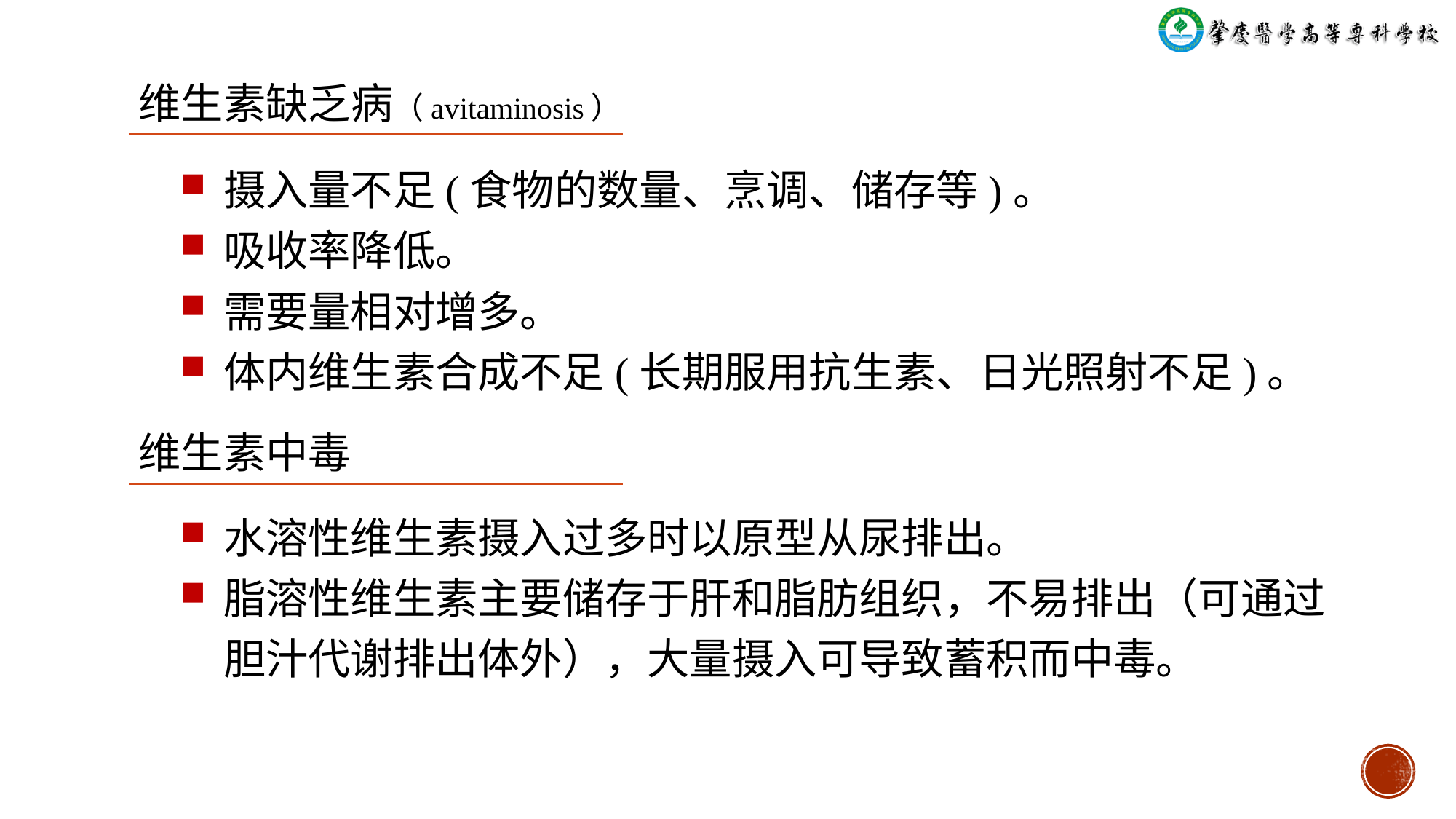

维生素缺乏病（avitaminosis）
摄入量不足(食物的数量、烹调、储存等)。
吸收率降低。
需要量相对增多。
体内维生素合成不足(长期服用抗生素、日光照射不足)。
维生素中毒
水溶性维生素摄入过多时以原型从尿排出。
脂溶性维生素主要储存于肝和脂肪组织，不易排出（可通过胆汁代谢排出体外），大量摄入可导致蓄积而中毒。